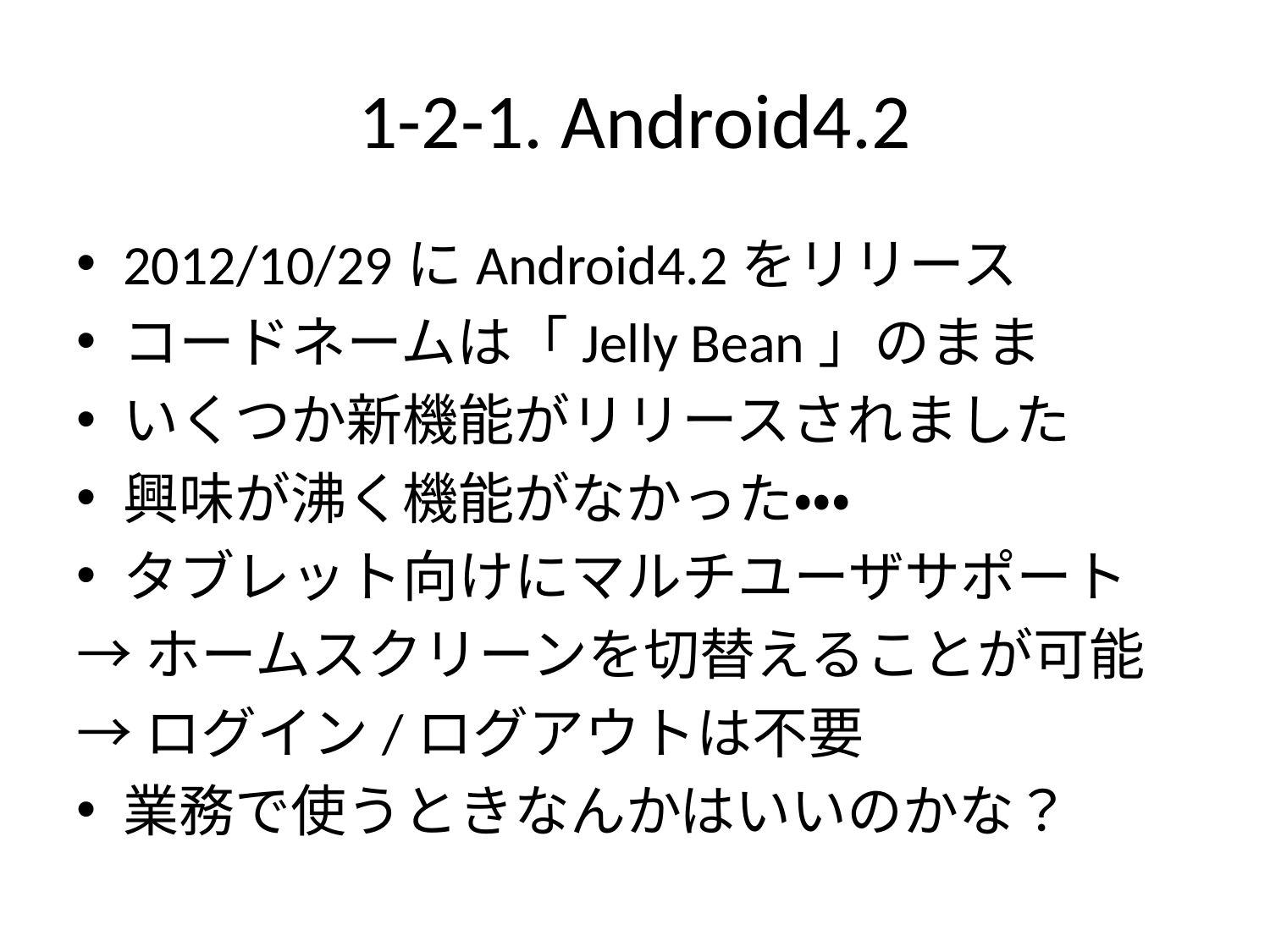

# 1-2-1. Android4.2
2012/10/29にAndroid4.2をリリース
コードネームは「Jelly Bean」のまま
いくつか新機能がリリースされました
興味が沸く機能がなかった・・・
タブレット向けにマルチユーザサポート
→ホームスクリーンを切替えることが可能
→ログイン/ログアウトは不要
業務で使うときなんかはいいのかな？